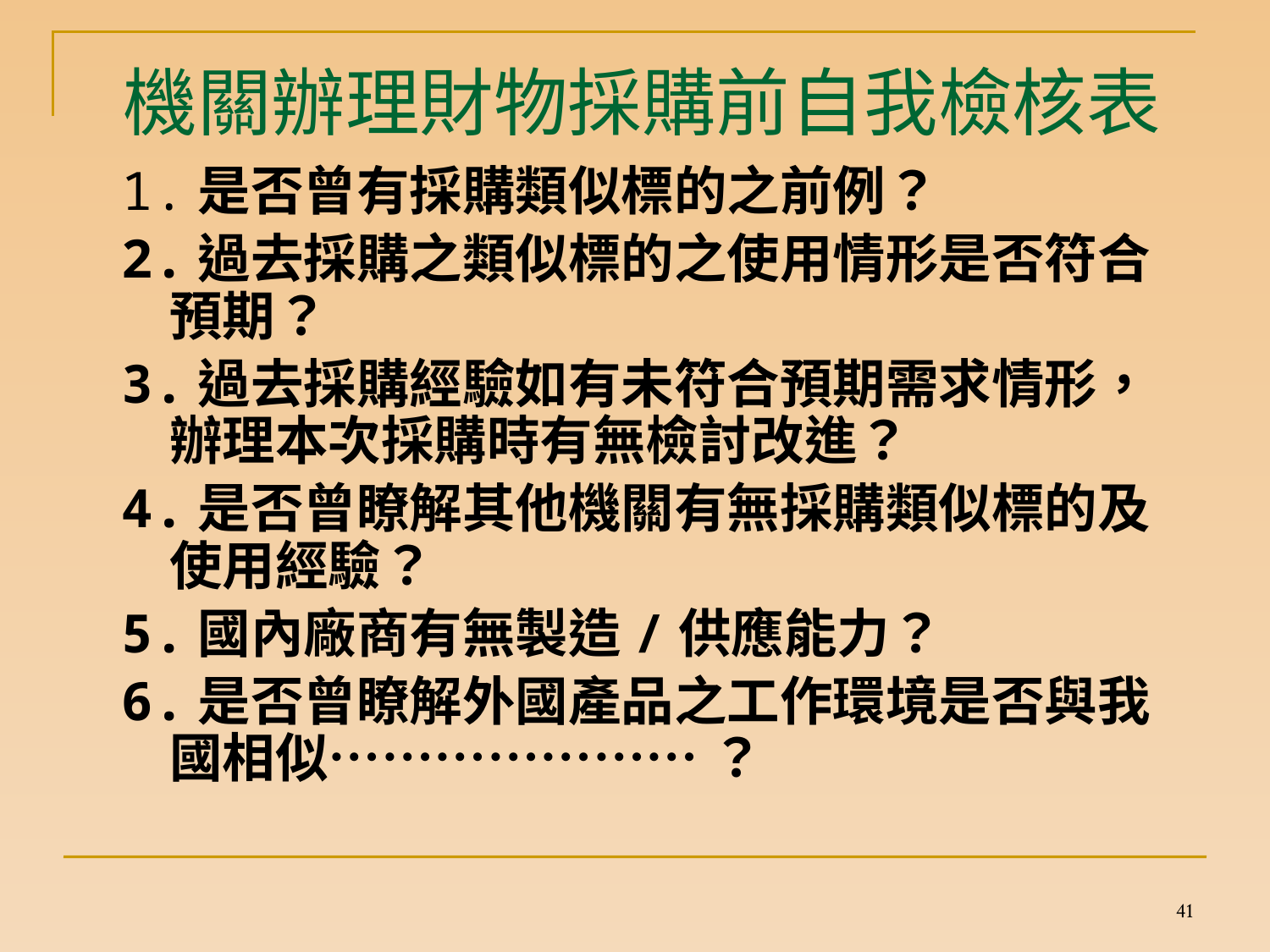

# 機關辦理財物採購前自我檢核表
1.是否曾有採購類似標的之前例？
2.過去採購之類似標的之使用情形是否符合預期？
3.過去採購經驗如有未符合預期需求情形，辦理本次採購時有無檢討改進？
4.是否曾瞭解其他機關有無採購類似標的及使用經驗？
5.國內廠商有無製造/供應能力？
6.是否曾瞭解外國產品之工作環境是否與我國相似………………… ？
41